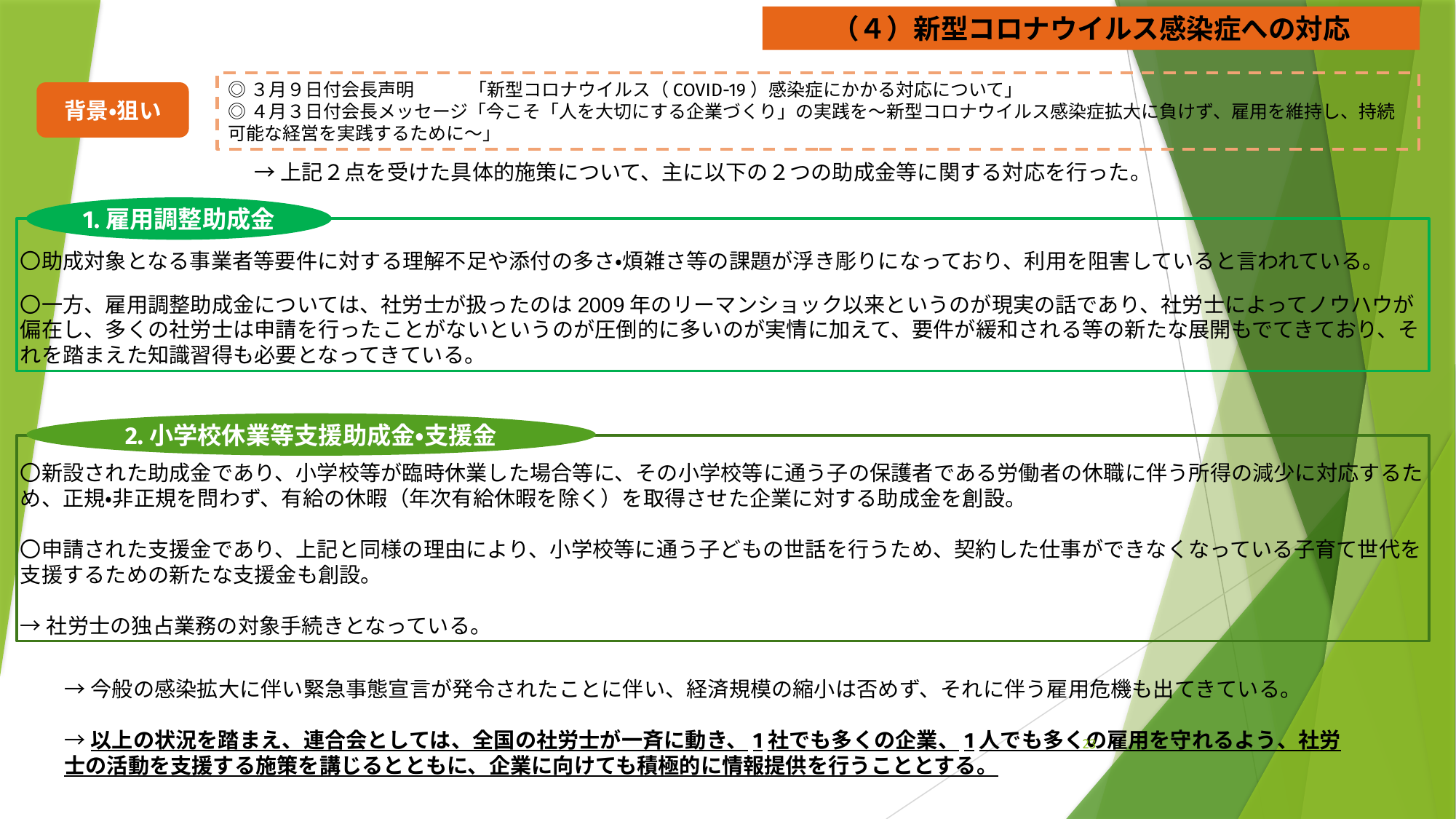

（４）新型コロナウイルス感染症への対応
◎３月９日付会長声明　　　「新型コロナウイルス（COVID-19）感染症にかかる対応について」
◎４月３日付会長メッセージ「今こそ「人を大切にする企業づくり」の実践を～新型コロナウイルス感染症拡大に負けず、雇用を維持し、持続可能な経営を実践するために～」
背景・狙い
→上記２点を受けた具体的施策について、主に以下の２つの助成金等に関する対応を行った。
1.雇用調整助成金

〇助成対象となる事業者等要件に対する理解不足や添付の多さ・煩雑さ等の課題が浮き彫りになっており、利用を阻害していると言われている。

〇一方、雇用調整助成金については、社労士が扱ったのは2009年のリーマンショック以来というのが現実の話であり、社労士によってノウハウが偏在し、多くの社労士は申請を行ったことがないというのが圧倒的に多いのが実情に加えて、要件が緩和される等の新たな展開もでてきており、それを踏まえた知識習得も必要となってきている。
2.小学校休業等支援助成金・支援金

〇新設された助成金であり、小学校等が臨時休業した場合等に、その小学校等に通う子の保護者である労働者の休職に伴う所得の減少に対応するため、正規・非正規を問わず、有給の休暇（年次有給休暇を除く）を取得させた企業に対する助成金を創設。

〇申請された支援金であり、上記と同様の理由により、小学校等に通う子どもの世話を行うため、契約した仕事ができなくなっている子育て世代を支援するための新たな支援金も創設。

→社労士の独占業務の対象手続きとなっている。
→今般の感染拡大に伴い緊急事態宣言が発令されたことに伴い、経済規模の縮小は否めず、それに伴う雇用危機も出てきている。

→以上の状況を踏まえ、連合会としては、全国の社労士が一斉に動き、1社でも多くの企業、1人でも多くの雇用を守れるよう、社労士の活動を支援する施策を講じるとともに、企業に向けても積極的に情報提供を行うこととする。
23